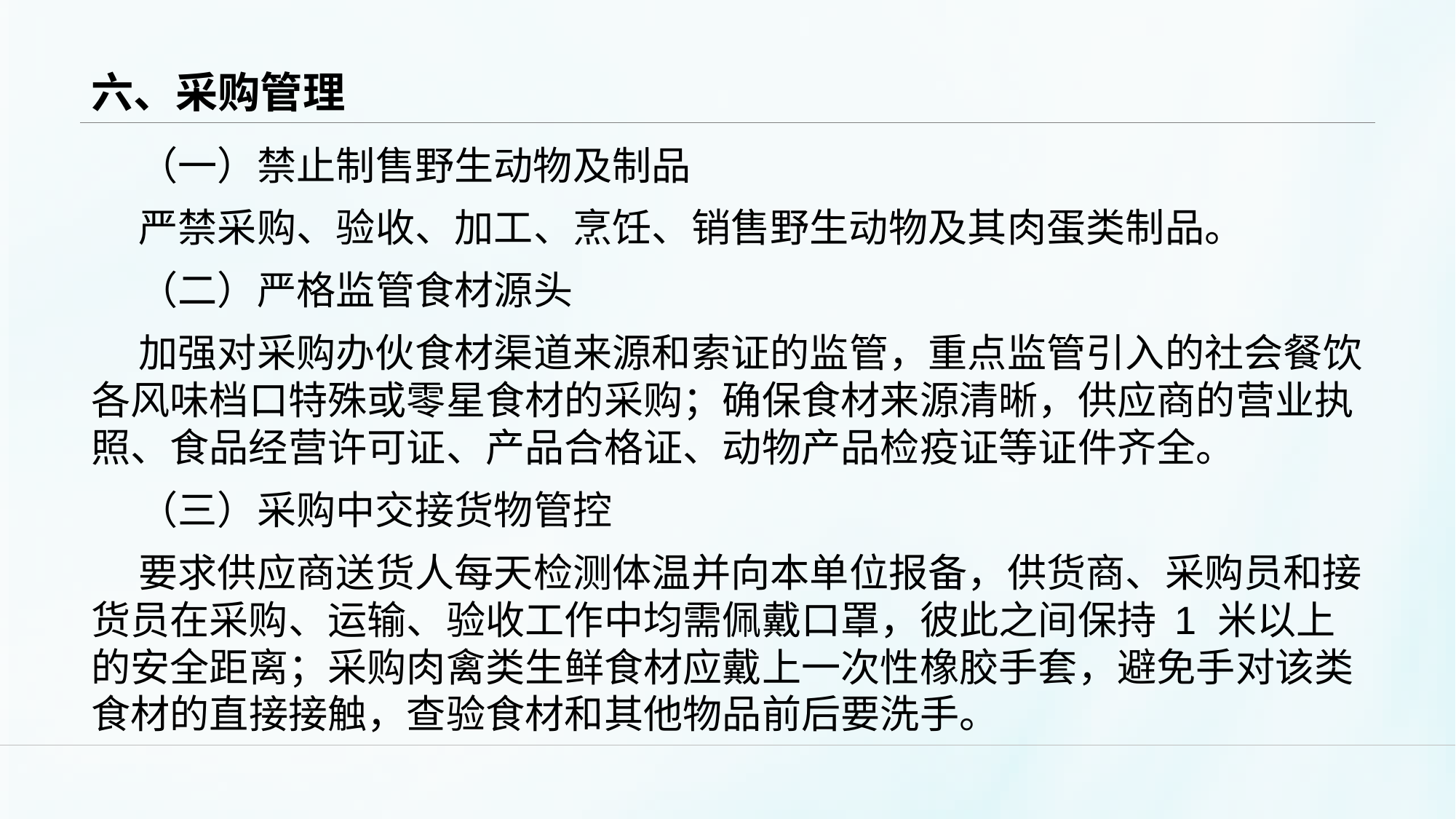

# 六、采购管理
（一）禁止制售野生动物及制品
严禁采购、验收、加工、烹饪、销售野生动物及其肉蛋类制品。
（二）严格监管食材源头
加强对采购办伙食材渠道来源和索证的监管，重点监管引入的社会餐饮各风味档口特殊或零星食材的采购；确保食材来源清晰，供应商的营业执照、食品经营许可证、产品合格证、动物产品检疫证等证件齐全。
（三）采购中交接货物管控
要求供应商送货人每天检测体温并向本单位报备，供货商、采购员和接货员在采购、运输、验收工作中均需佩戴口罩，彼此之间保持 1 米以上的安全距离；采购肉禽类生鲜食材应戴上一次性橡胶手套，避免手对该类食材的直接接触，查验食材和其他物品前后要洗手。